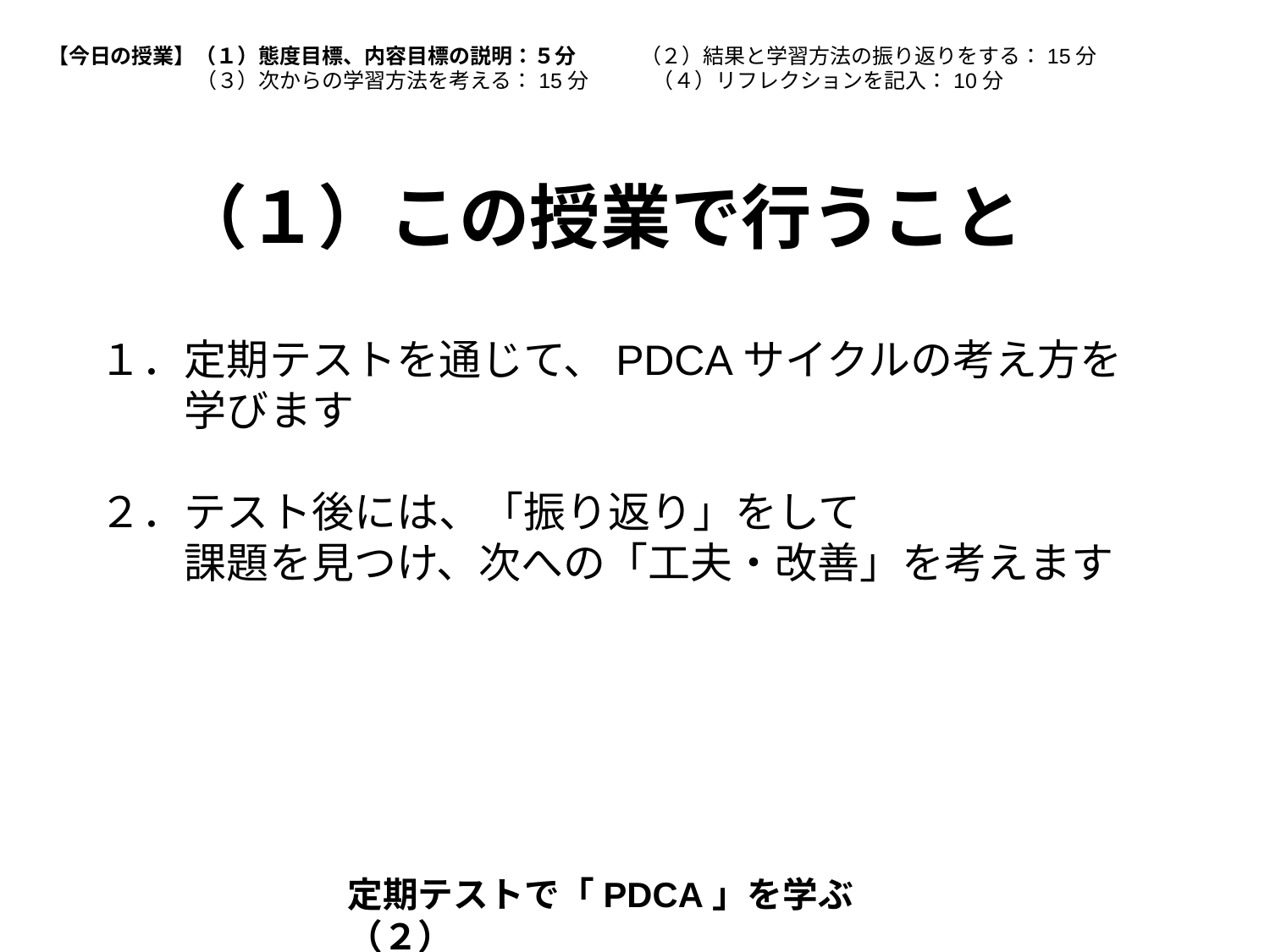

【今日の授業】（１）態度目標、内容目標の説明：５分　　　（２）結果と学習方法の振り返りをする：15分
	　（３）次からの学習方法を考える：15分　　　（４）リフレクションを記入：10分
（１）この授業で行うこと
　１．定期テストを通じて、PDCAサイクルの考え方を
　　　学びます

　２．テスト後には、「振り返り」をして
　　　課題を見つけ、次への「工夫・改善」を考えます
定期テストで「PDCA」を学ぶ（２）